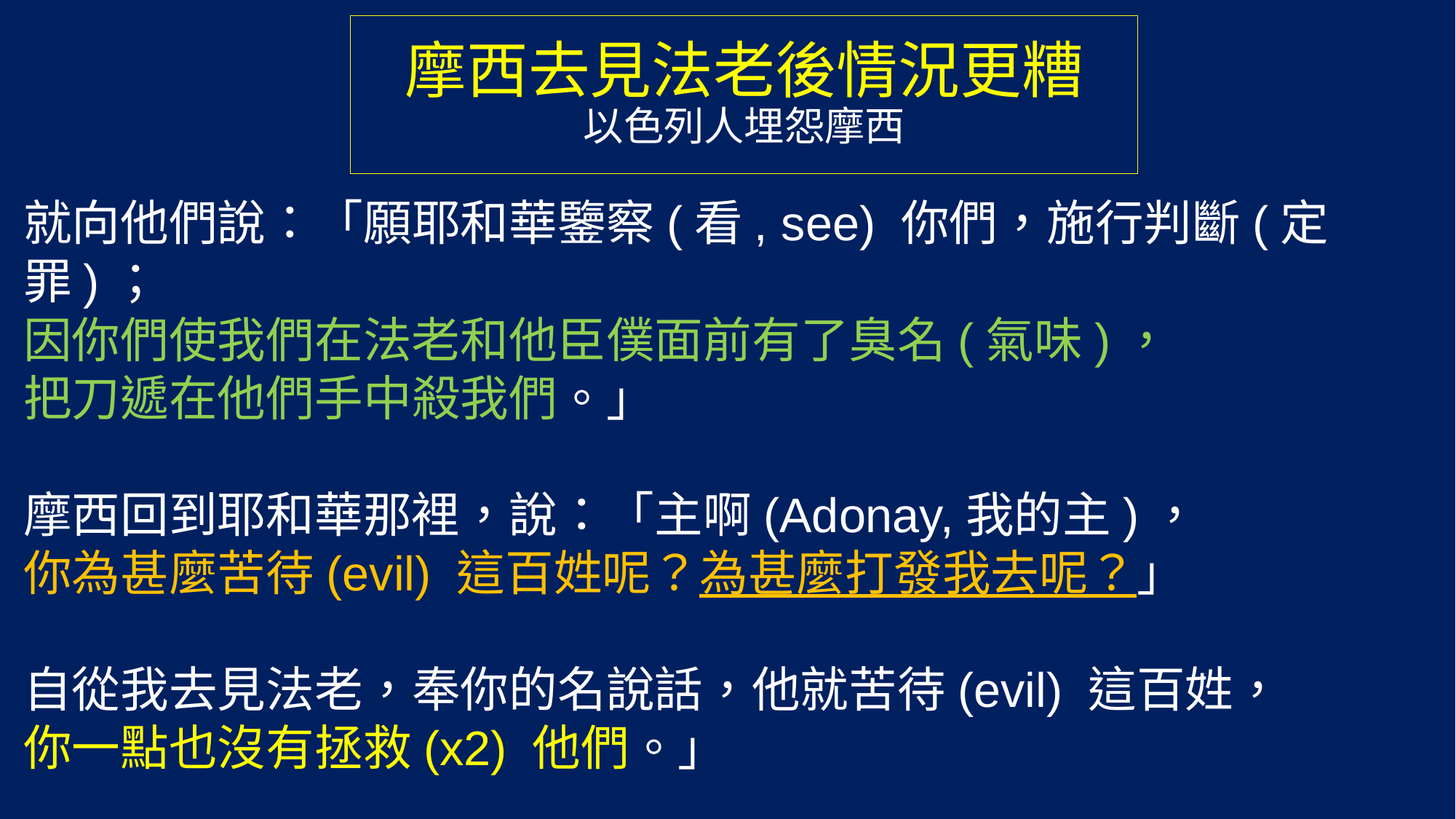

# 摩西去見法老後情況更糟 以色列人埋怨摩西
就向他們說：「願耶和華鑒察(看, see) 你們，施行判斷(定罪)；
因你們使我們在法老和他臣僕面前有了臭名(氣味)，
把刀遞在他們手中殺我們。」

摩西回到耶和華那裡，說：「主啊(Adonay,我的主)，
你為甚麼苦待(evil) 這百姓呢？為甚麼打發我去呢？」

自從我去見法老，奉你的名說話，他就苦待(evil) 這百姓，
你一點也沒有拯救(x2) 他們。」